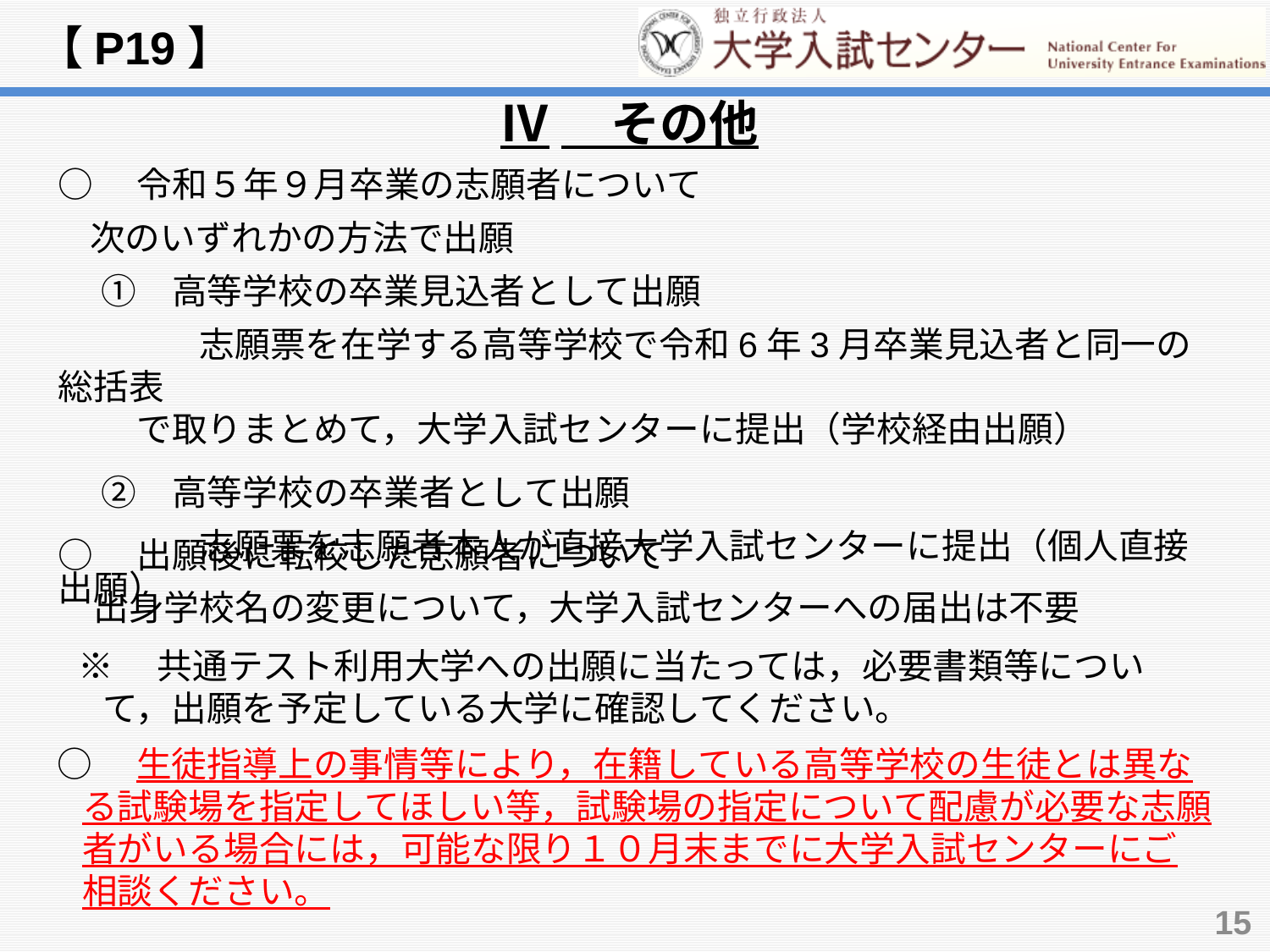

【P19】
Ⅳ　その他
○　令和５年９月卒業の志願者について
   次のいずれかの方法で出願
　 ①　高等学校の卒業見込者として出願
　　　　志願票を在学する高等学校で令和6年3月卒業見込者と同一の総括表
　　 で取りまとめて，大学入試センターに提出（学校経由出願）
　 ②　高等学校の卒業者として出願
　　　　志願票を志願者本人が直接大学入試センターに提出（個人直接出願）
○　出願後に転校した志願者について
　出身学校名の変更について，大学入試センターへの届出は不要
※　共通テスト利用大学への出願に当たっては，必要書類等について，出願を予定している大学に確認してください。
○　生徒指導上の事情等により，在籍している高等学校の生徒とは異なる試験場を指定してほしい等，試験場の指定について配慮が必要な志願者がいる場合には，可能な限り１０月末までに大学入試センターにご相談ください。
15